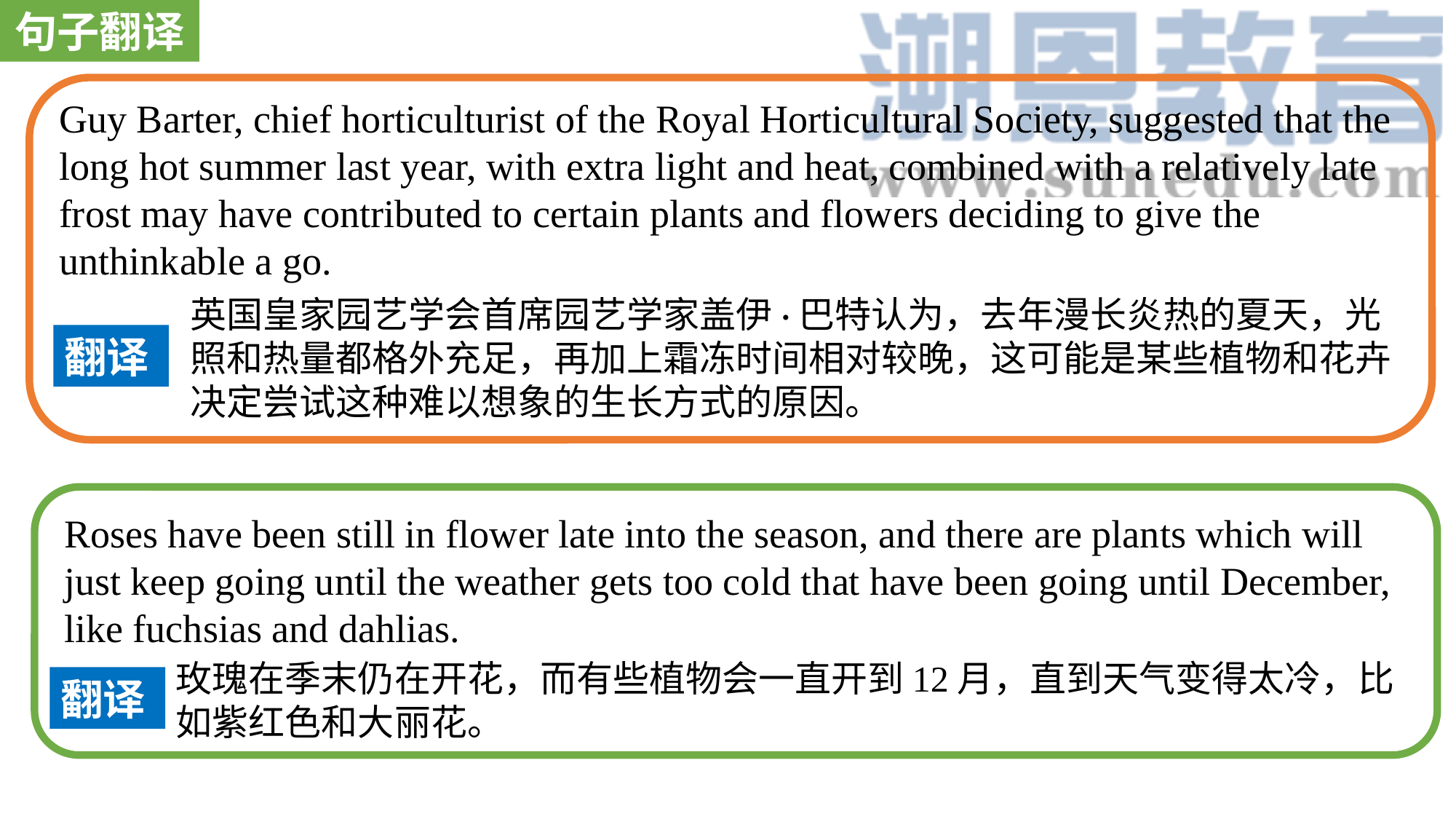

句子翻译

Guy Barter, chief horticulturist of the Royal Horticultural Society, suggested that the long hot summer last year, with extra light and heat, combined with a relatively late frost may have contributed to certain plants and flowers deciding to give the unthinkable a go.
英国皇家园艺学会首席园艺学家盖伊·巴特认为，去年漫长炎热的夏天，光照和热量都格外充足，再加上霜冻时间相对较晚，这可能是某些植物和花卉决定尝试这种难以想象的生长方式的原因。
翻译

Roses have been still in flower late into the season, and there are plants which will just keep going until the weather gets too cold that have been going until December, like fuchsias and dahlias.
玫瑰在季末仍在开花，而有些植物会一直开到12月，直到天气变得太冷，比如紫红色和大丽花。
翻译